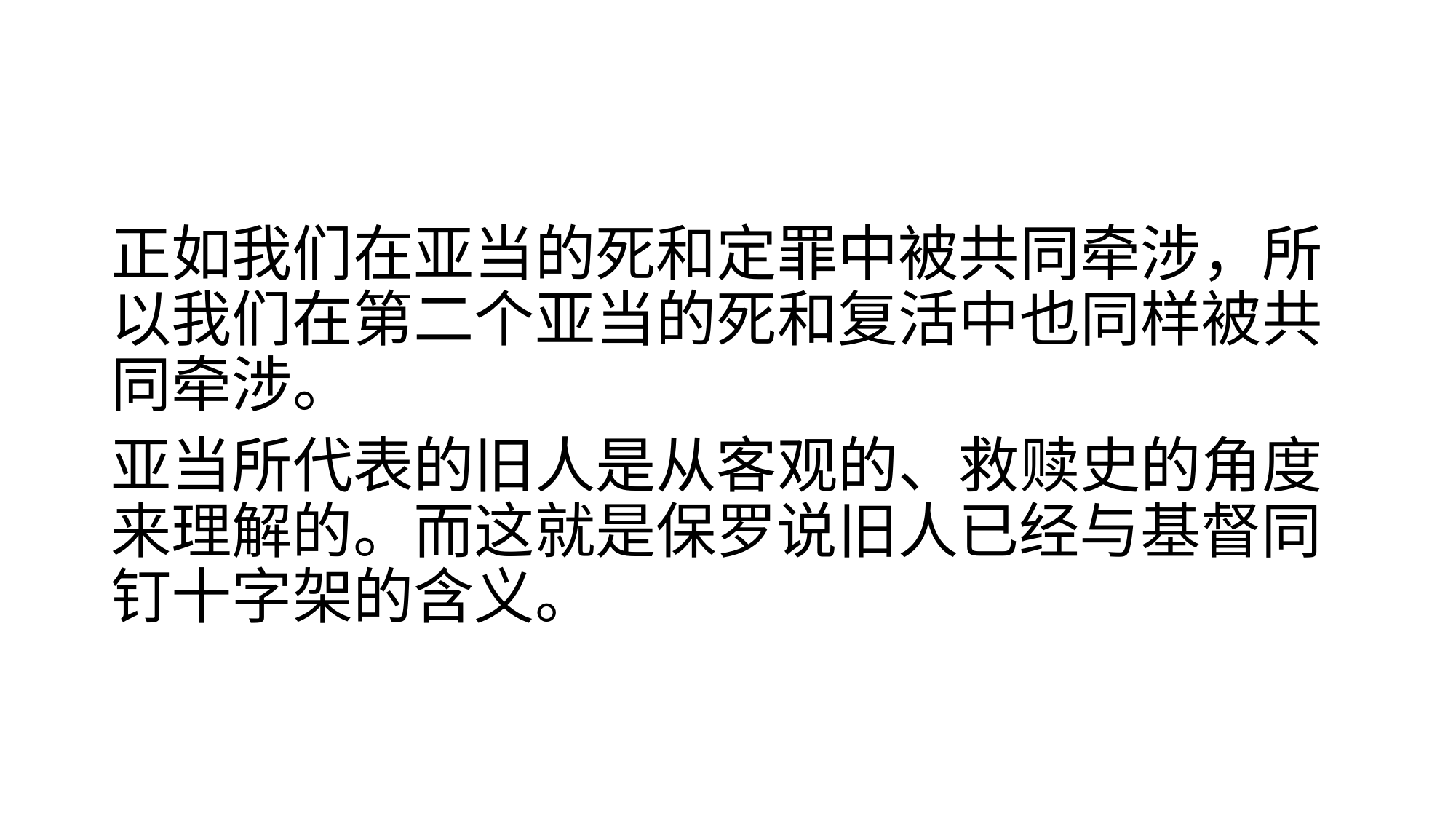

#
正如我们在亚当的死和定罪中被共同牵涉，所以我们在第二个亚当的死和复活中也同样被共同牵涉。
亚当所代表的旧人是从客观的、救赎史的角度来理解的。而这就是保罗说旧人已经与基督同钉十字架的含义。